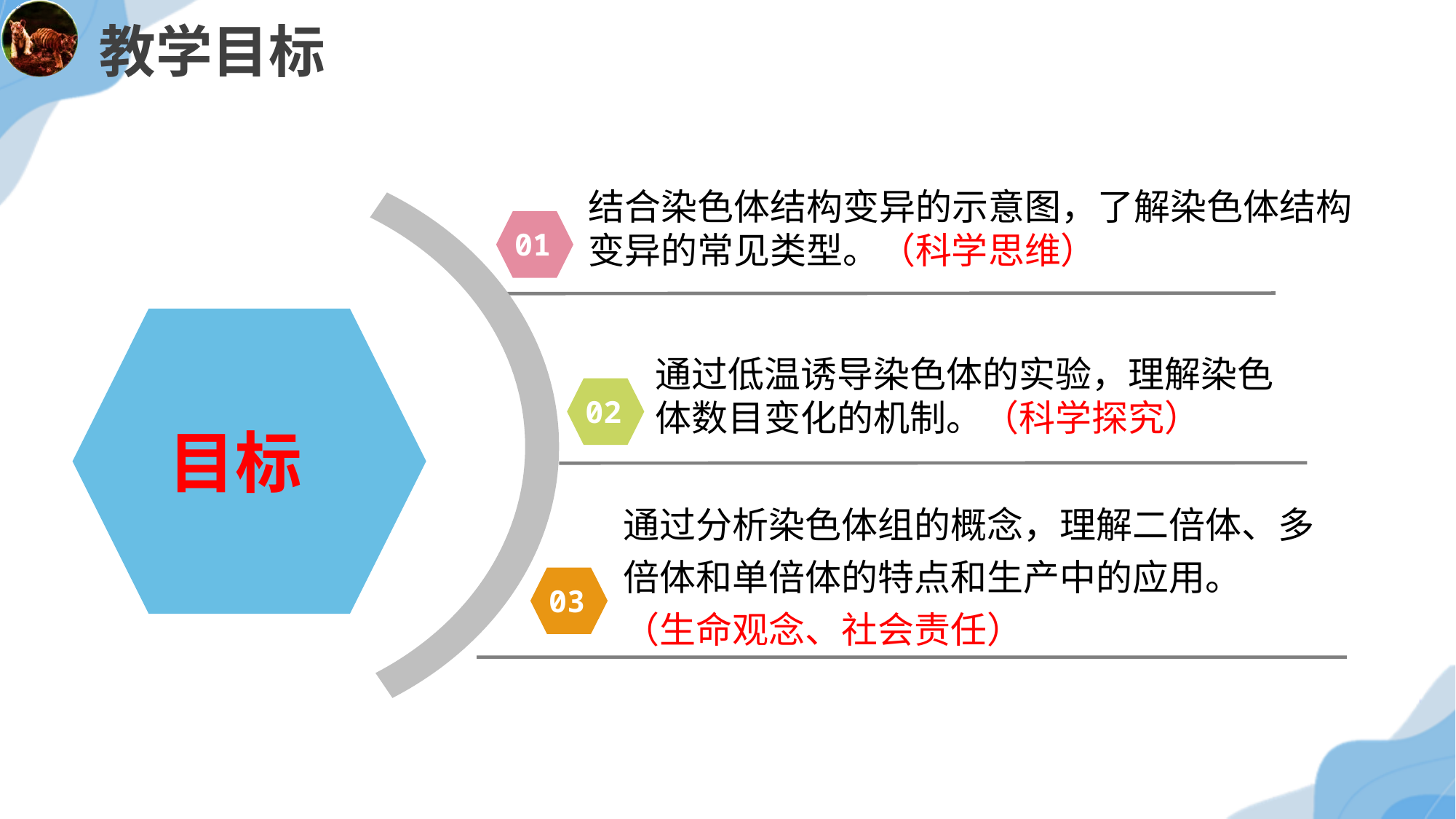

教学目标
结合染色体结构变异的示意图，了解染色体结构变异的常见类型。（科学思维）

01

通过低温诱导染色体的实验，理解染色体数目变化的机制。（科学探究）

02
目标
通过分析染色体组的概念，理解二倍体、多倍体和单倍体的特点和生产中的应用。
（生命观念、社会责任）

03